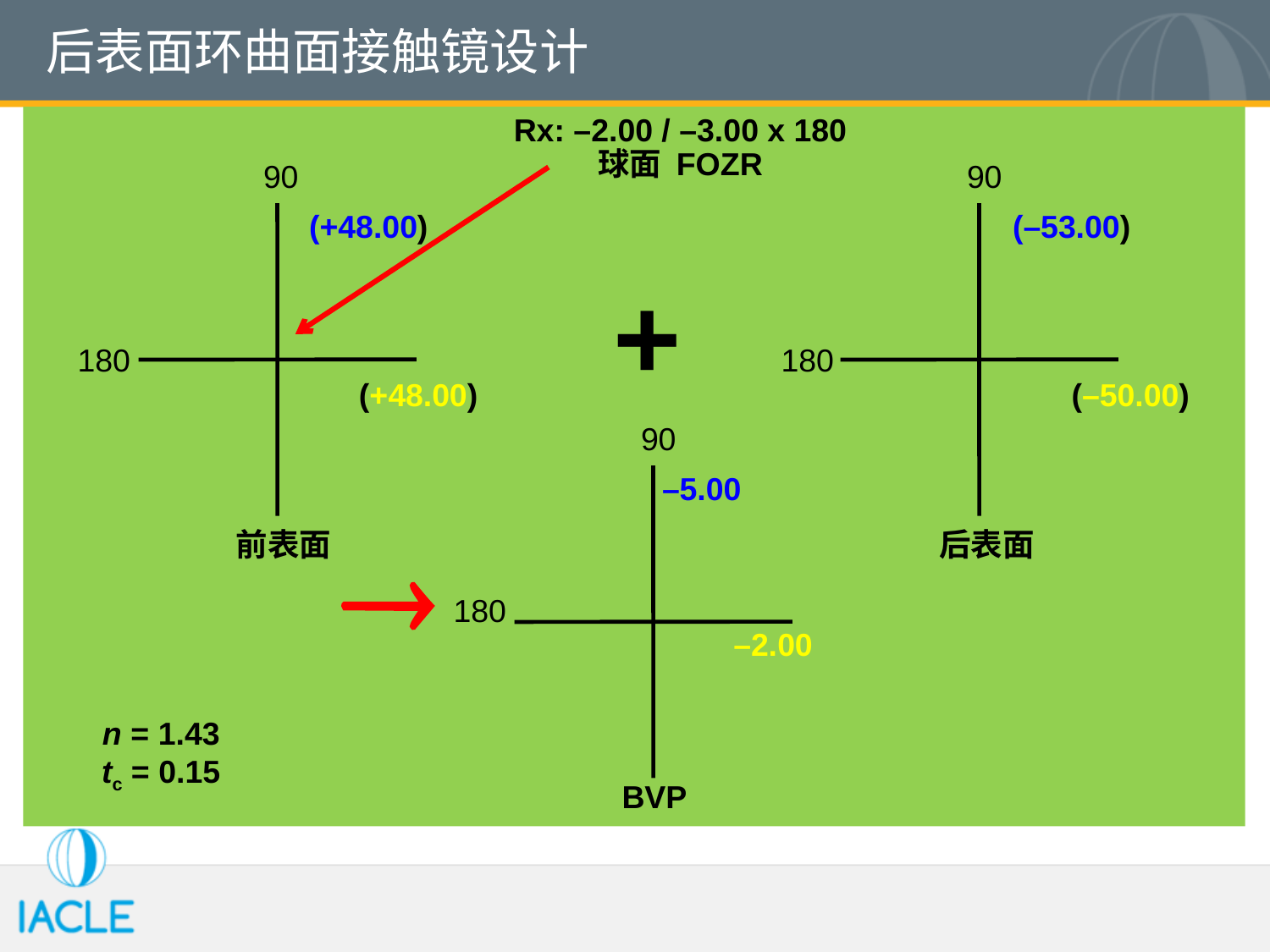

# 后表面环曲面接触镜设计

Rx: –2.00 / –3.00 x 180
球面 FOZR
90
90
 (+48.00)
 (–53.00)

+
180
180
(+48.00)
 (–50.00)
90
–5.00

→
前表面
后表面
180
–2.00
n = 1.43
tc = 0.15
BVP